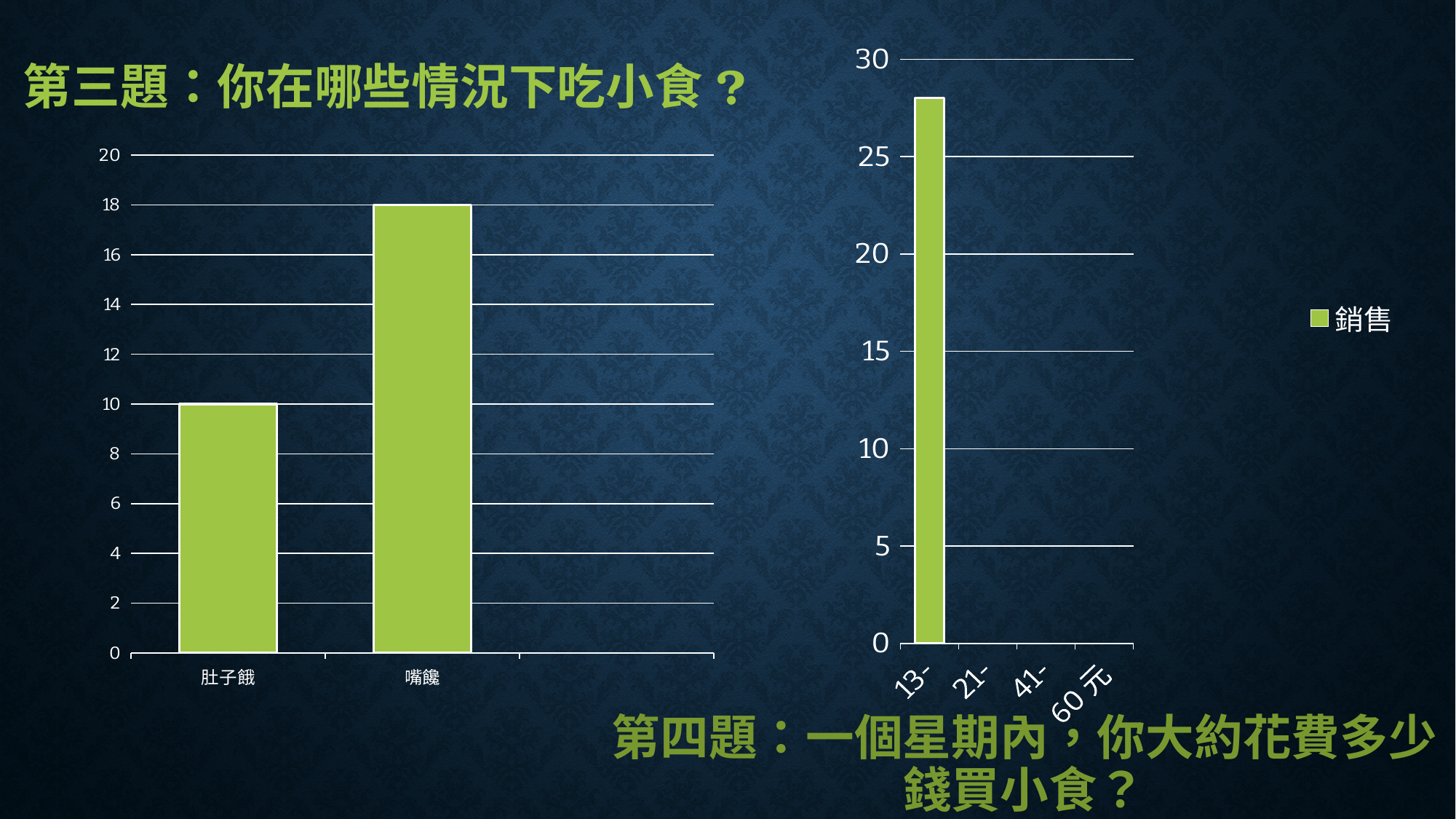

# 第三題：你在哪些情況下吃小食?

### Chart

| Category | 銷售 |
|---|---|
| 13-20元 | 28.0 |
| 21-40元 | None |
| 41-60元 | None |
| 60元以上 | None |

### Chart

| Category | 欄1 |
|---|---|
| 肚子餓 | 10.0 |
| 嘴饞
 | 18.0 |
第四題：一個星期內，你大約花費多少錢買小食？